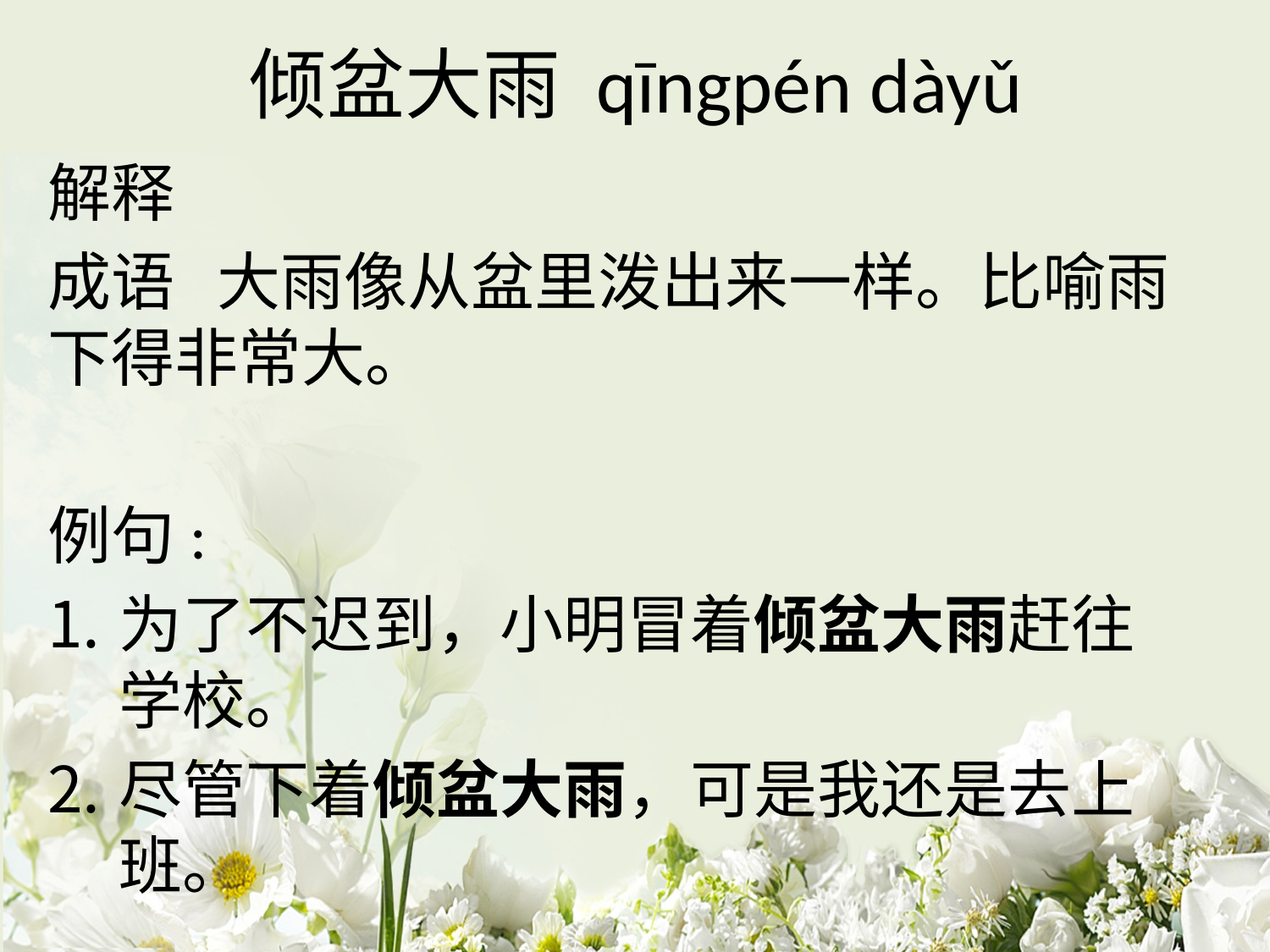

# 倾盆大雨 qīngpén dàyǔ
解释
成语   大雨像从盆里泼出来一样。比喻雨下得非常大。

例句:
为了不迟到，小明冒着倾盆大雨赶往学校。
尽管下着倾盆大雨，可是我还是去上班。